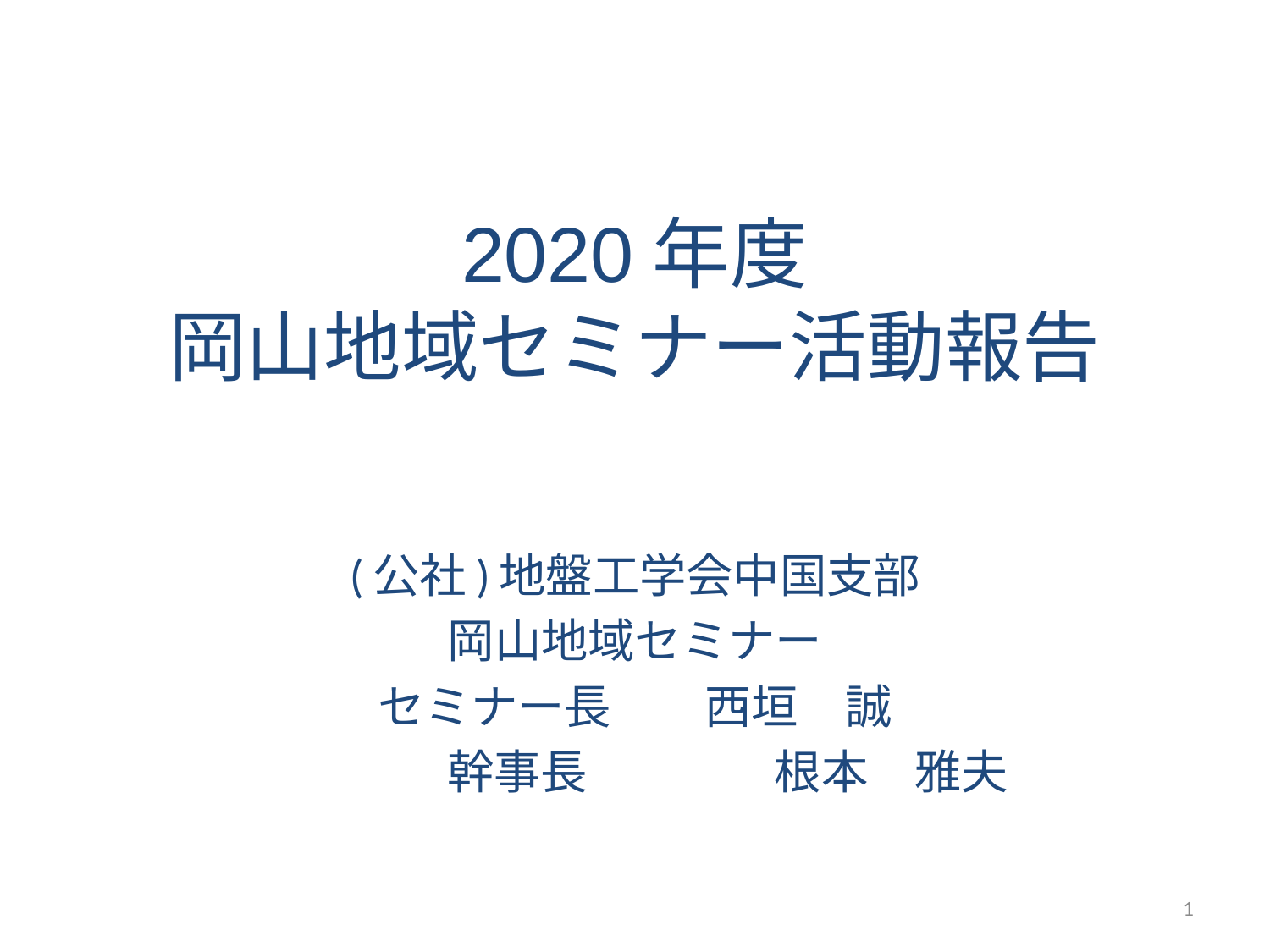

# 2020年度 岡山地域セミナー活動報告
(公社)地盤工学会中国支部
岡山地域セミナー
セミナー長　　西垣　誠
　　　　　 幹事長　　　　根本　雅夫
1